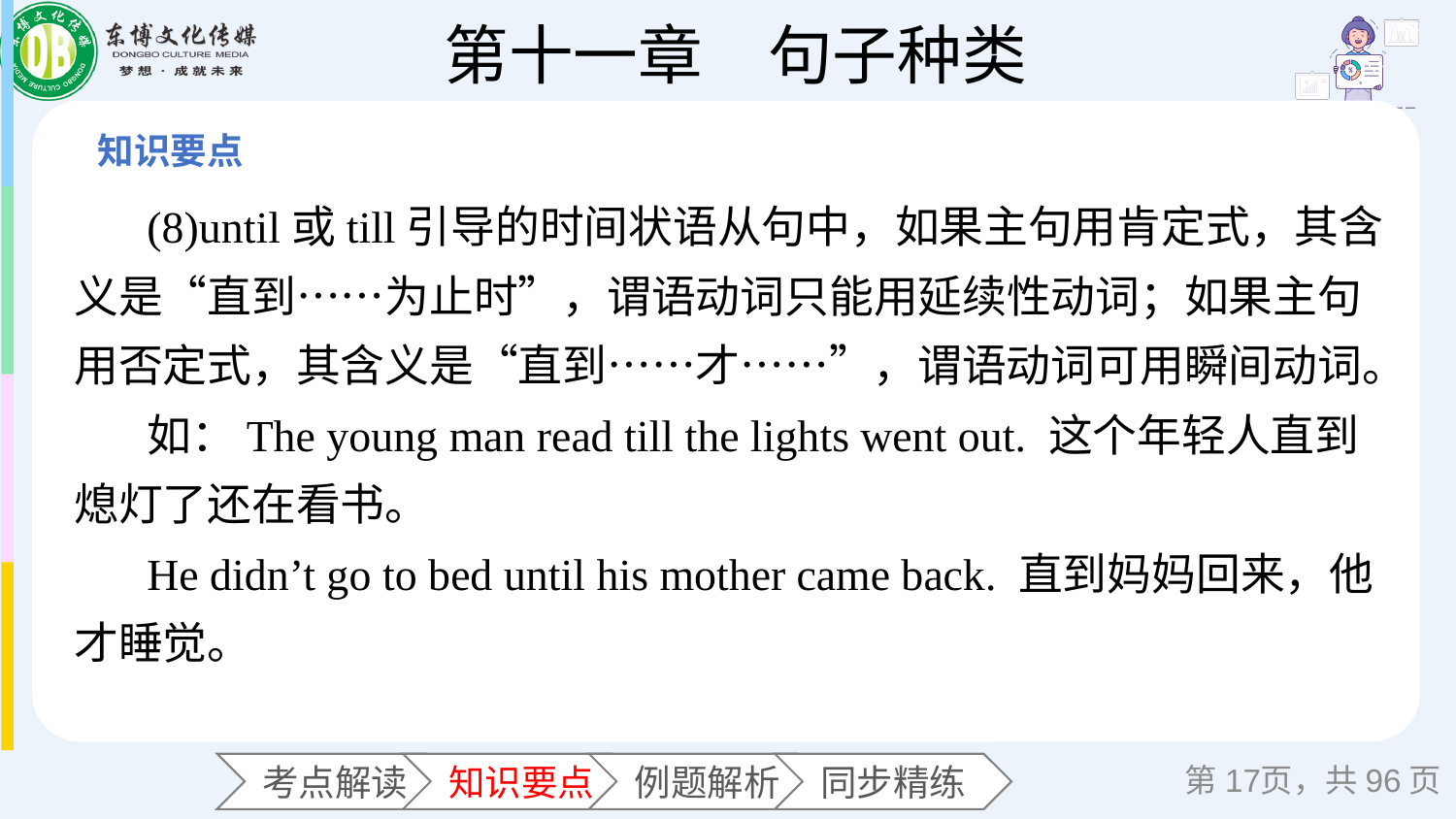

(8)until或till引导的时间状语从句中，如果主句用肯定式，其含义是“直到……为止时”，谓语动词只能用延续性动词；如果主句用否定式，其含义是“直到……才……”，谓语动词可用瞬间动词。
如：The young man read till the lights went out. 这个年轻人直到熄灯了还在看书。
He didn’t go to bed until his mother came back. 直到妈妈回来，他才睡觉。
第17页，共96页